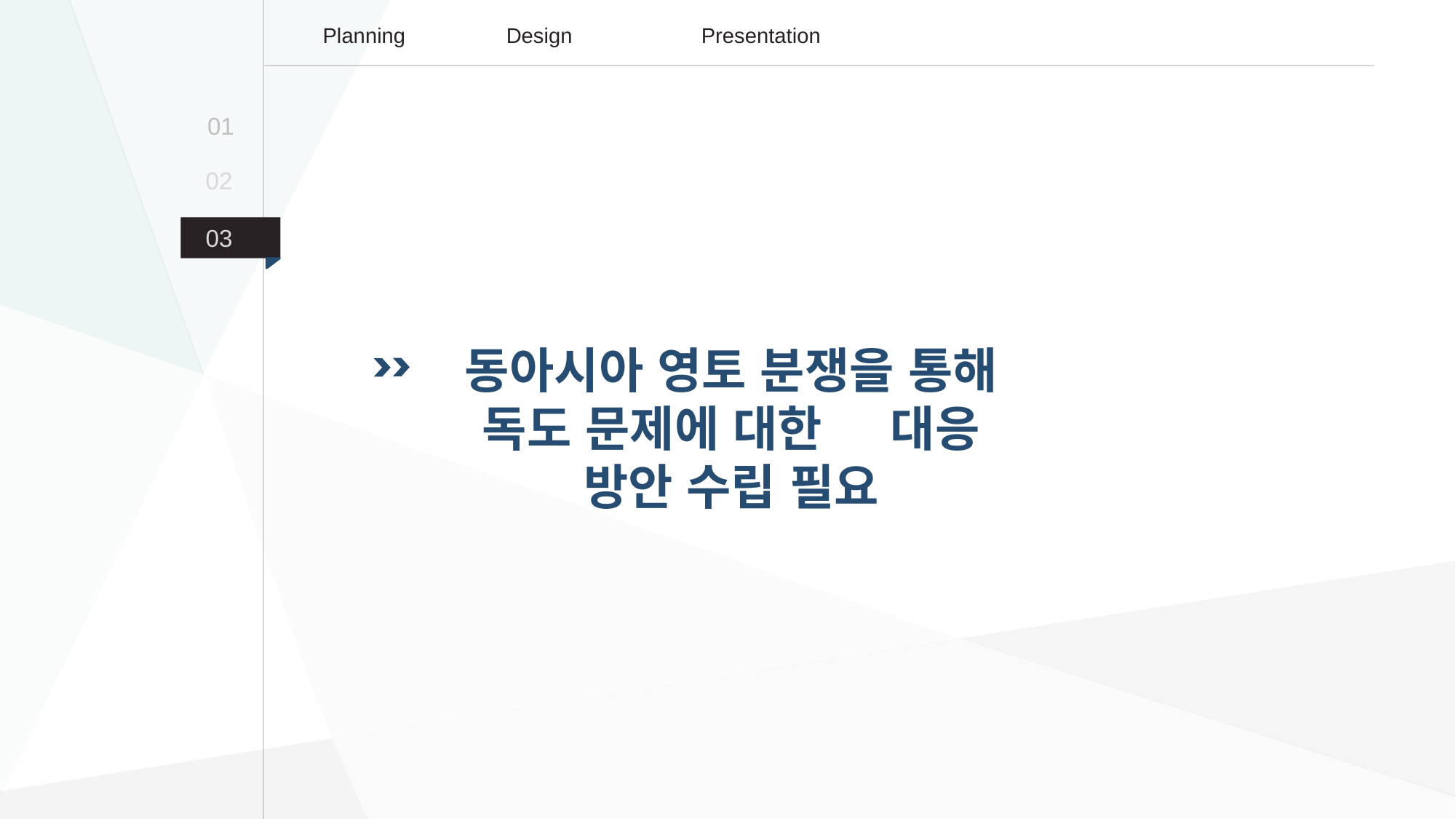

Planning
Design
Presentation
01
02

03

동아시아 영토 분쟁을 통해 독도 문제에 대한     대응 방안 수립 필요